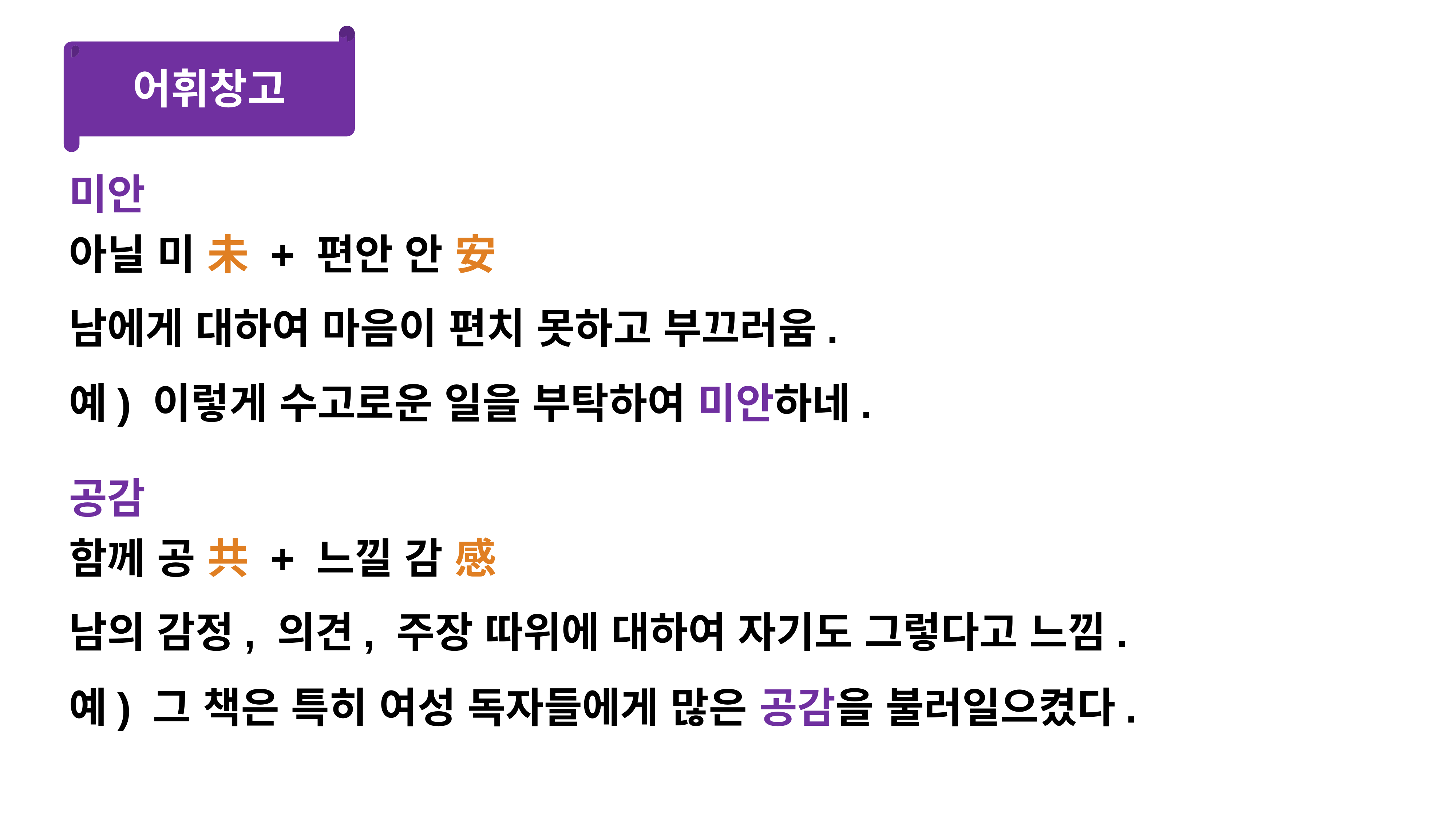

어휘창고
미안
아닐 미 未 + 편안 안 安
남에게 대하여 마음이 편치 못하고 부끄러움.
예) 이렇게 수고로운 일을 부탁하여 미안하네.
공감
함께 공 共 + 느낄 감 感
남의 감정, 의견, 주장 따위에 대하여 자기도 그렇다고 느낌.
예) 그 책은 특히 여성 독자들에게 많은 공감을 불러일으켰다.